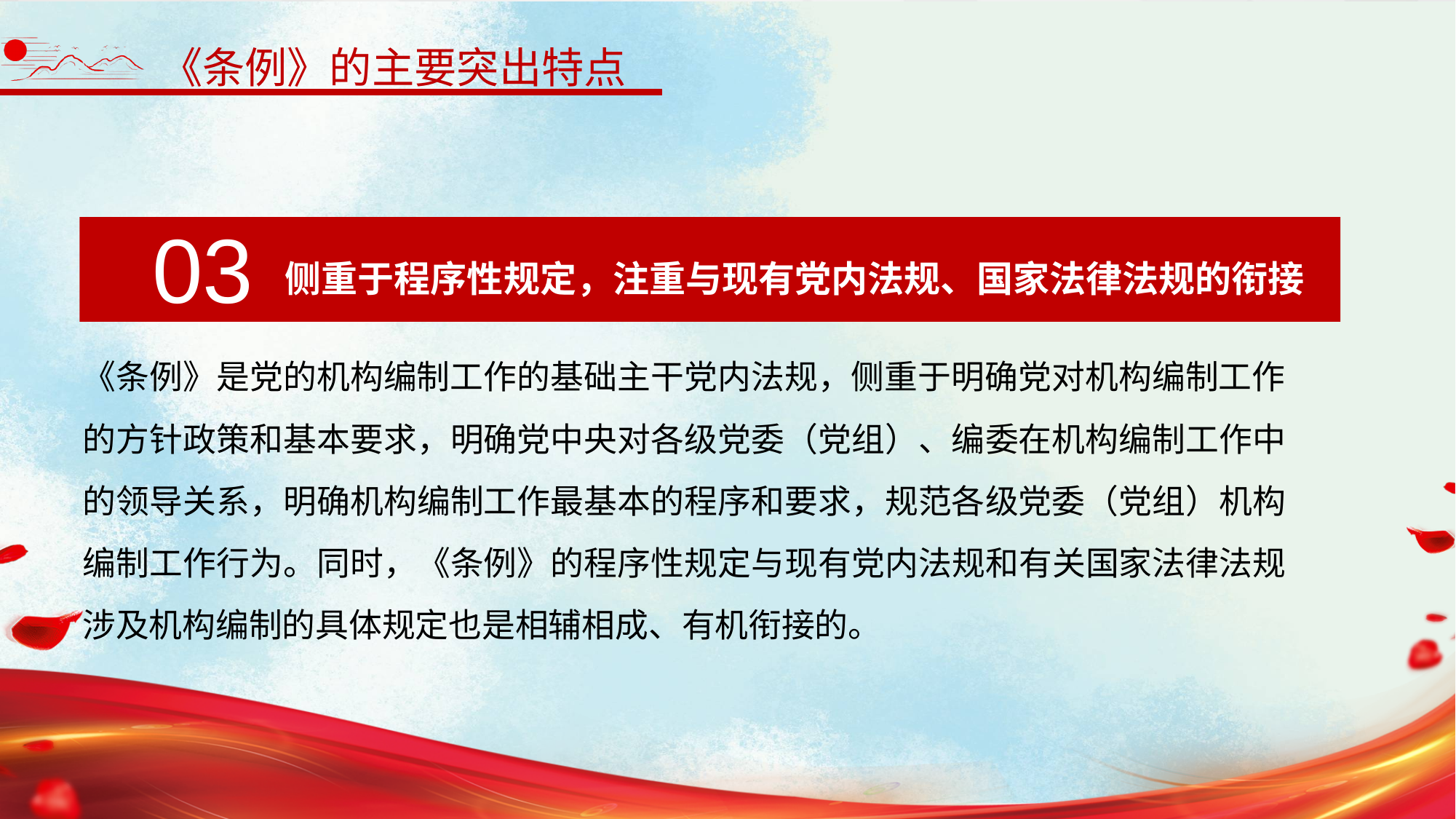

《条例》的主要突出特点
03

侧重于程序性规定，注重与现有党内法规、国家法律法规的衔接

《条例》是党的机构编制工作的基础主干党内法规，侧重于明确党对机构编制工作的方针政策和基本要求，明确党中央对各级党委（党组）、编委在机构编制工作中的领导关系，明确机构编制工作最基本的程序和要求，规范各级党委（党组）机构编制工作行为。同时，《条例》的程序性规定与现有党内法规和有关国家法律法规涉及机构编制的具体规定也是相辅相成、有机衔接的。